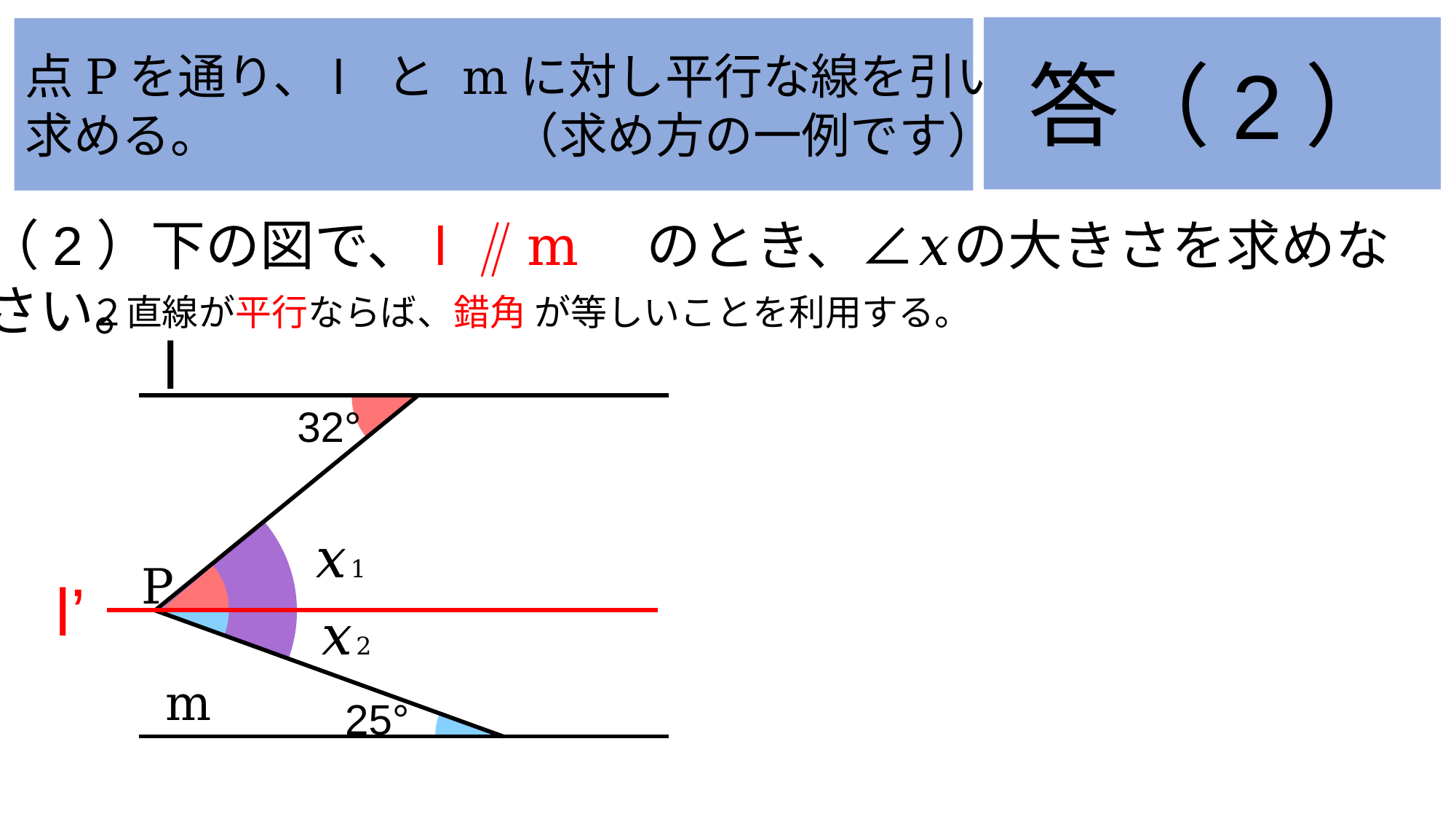

答（2）
点Pを通り、l  と mに対し平行な線を引いて
求める。　　　　　　（求め方の一例です）
（2）下の図で、l  ⫽ m　のとき、∠𝑥の大きさを求めなさい。
２直線が平行ならば、錯角 が等しいことを利用する。
l

𝑥1＝32° 𝑥２＝25°

32°
𝑥=𝑥1＋𝑥２＝32°＋25° ＝57°

𝑥1

 P
l’
𝑥2
 m

25°
答え𝑥=57°